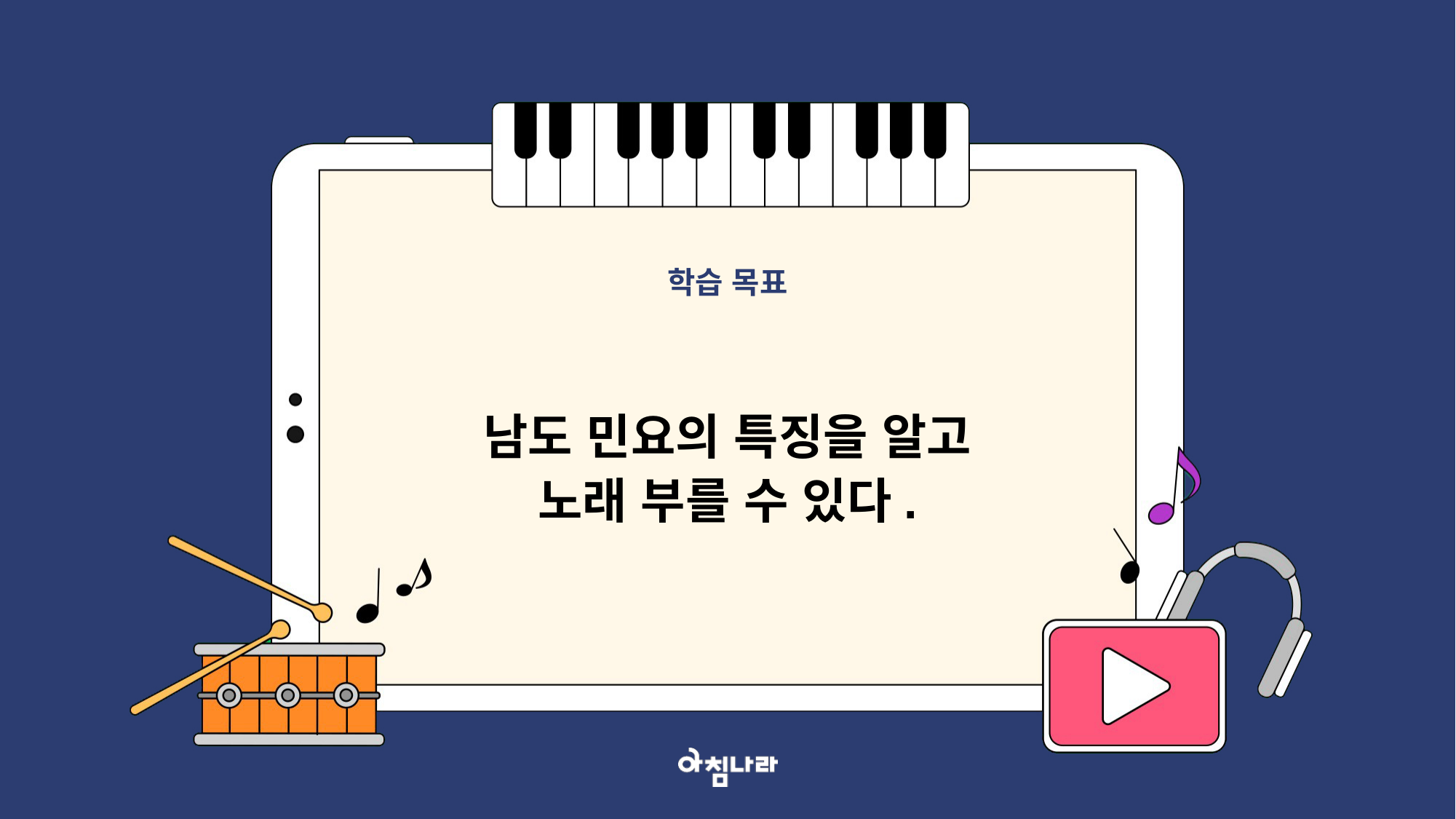

학습 목표
남도 민요의 특징을 알고
노래 부를 수 있다.